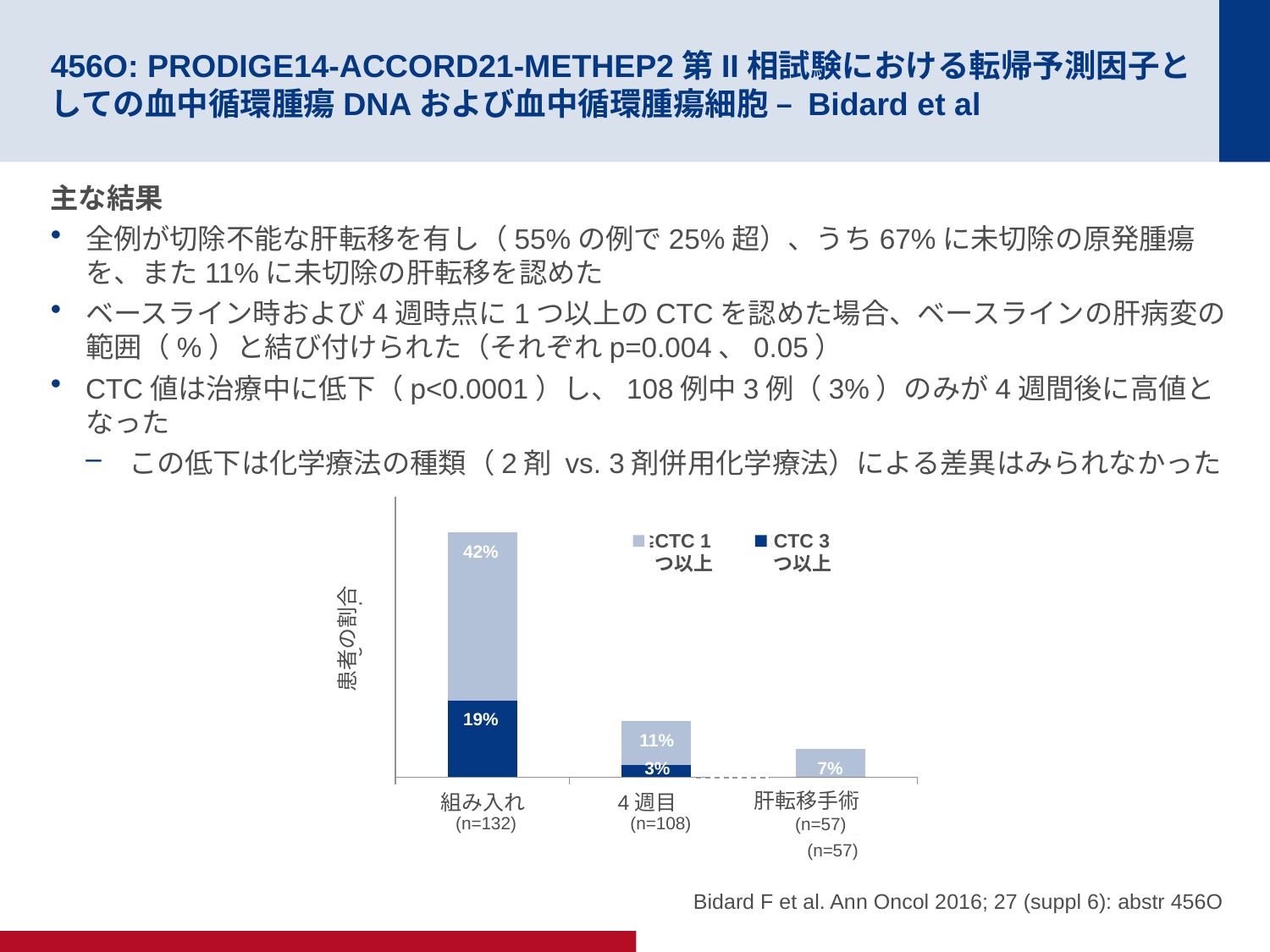

# 456O: PRODIGE14-ACCORD21-METHEP2第II相試験における転帰予測因子としての血中循環腫瘍DNAおよび血中循環腫瘍細胞 – Bidard et al
主な結果
全例が切除不能な肝転移を有し（55%の例で25%超）、うち67%に未切除の原発腫瘍を、また11%に未切除の肝転移を認めた
ベースライン時および4週時点に1つ以上のCTCを認めた場合、ベースラインの肝病変の範囲（%）と結び付けられた（それぞれp=0.004、0.05）
CTC値は治療中に低下（p<0.0001）し、108例中3例（3%）のみが4週間後に高値となった
この低下は化学療法の種類（2剤 vs. 3剤併用化学療法）による差異はみられなかった

### Chart

| Category | ≥3 CTC | ≥1 CTC |
|---|---|---|
| Inclusion | 19.0 | 42.0 |
| 4 weeks | 3.0 | 11.0 |
| Liver metastasis surgery | 0.0 | 7.0 |
CTC 1つ以上
CTC 3つ以上
患者の割合
42%
19%
11%
7%
3%

組み入れ
4週目
肝転移手術 (n=57)
(n=132)
(n=108)
(n=57)
Bidard F et al. Ann Oncol 2016; 27 (suppl 6): abstr 456O